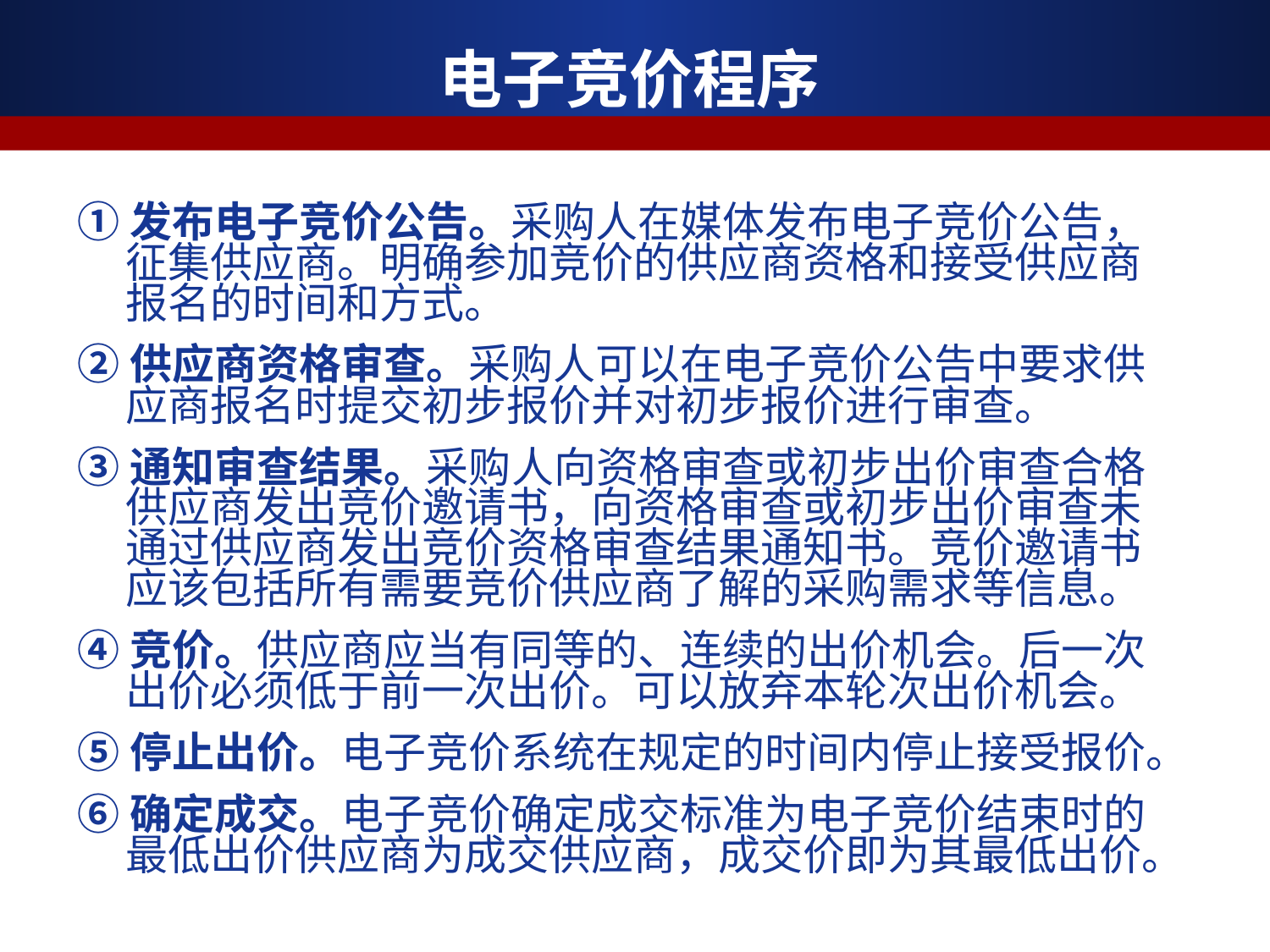

电子竞价程序
①发布电子竞价公告。采购人在媒体发布电子竞价公告，征集供应商。明确参加竞价的供应商资格和接受供应商报名的时间和方式。
②供应商资格审查。采购人可以在电子竞价公告中要求供应商报名时提交初步报价并对初步报价进行审查。
③通知审查结果。采购人向资格审查或初步出价审查合格供应商发出竞价邀请书，向资格审查或初步出价审查未通过供应商发出竞价资格审查结果通知书。竞价邀请书应该包括所有需要竞价供应商了解的采购需求等信息。
④竞价。供应商应当有同等的、连续的出价机会。后一次出价必须低于前一次出价。可以放弃本轮次出价机会。
⑤停止出价。电子竞价系统在规定的时间内停止接受报价。
⑥确定成交。电子竞价确定成交标准为电子竞价结束时的最低出价供应商为成交供应商，成交价即为其最低出价。